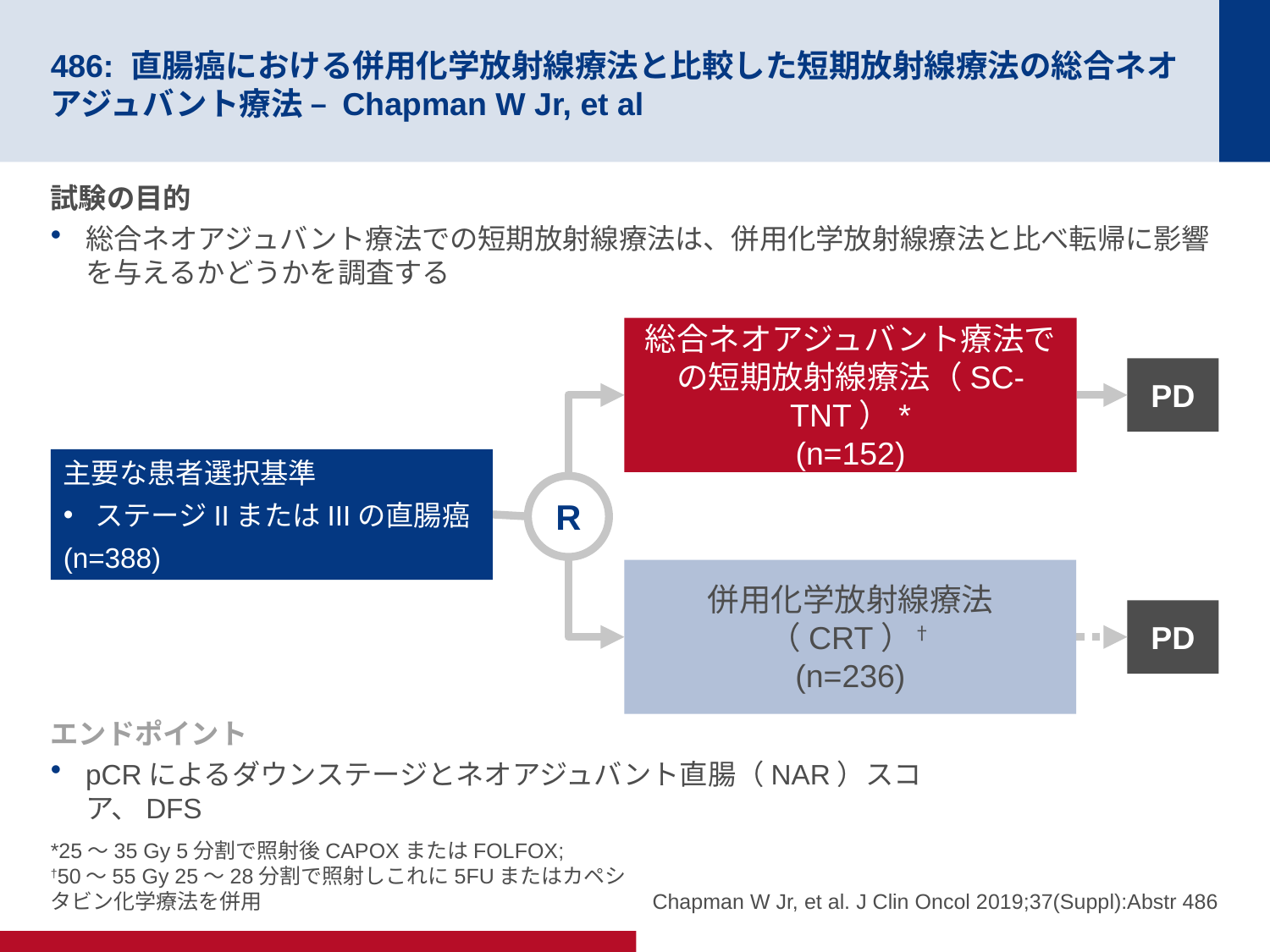

# 486: 直腸癌における併用化学放射線療法と比較した短期放射線療法の総合ネオアジュバント療法 – Chapman W Jr, et al
試験の目的
総合ネオアジュバント療法での短期放射線療法は、併用化学放射線療法と比べ転帰に影響を与えるかどうかを調査する
総合ネオアジュバント療法での短期放射線療法（SC-TNT）*
(n=152)
PD
主要な患者選択基準
ステージIIまたはIIIの直腸癌
(n=388)
R
併用化学放射線療法（CRT）†
(n=236)
PD
エンドポイント
pCRによるダウンステージとネオアジュバント直腸（NAR）スコア、DFS

*25～35 Gy 5分割で照射後CAPOXまたはFOLFOX;
†50～55 Gy 25～28分割で照射しこれに5FUまたはカペシタビン化学療法を併用
Chapman W Jr, et al. J Clin Oncol 2019;37(Suppl):Abstr 486